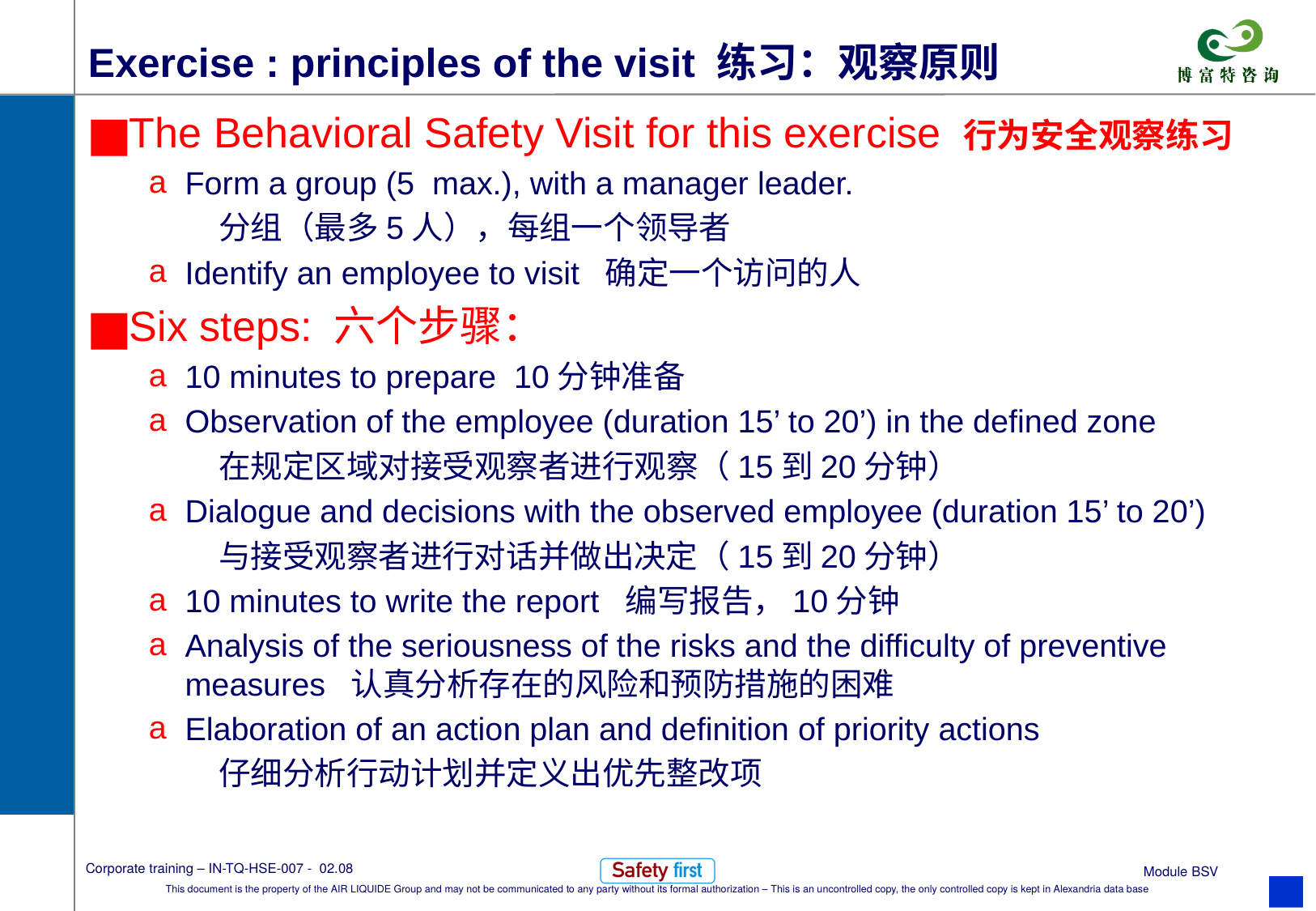

# Exercise : principles of the visit 练习：观察原则
The Behavioral Safety Visit for this exercise 行为安全观察练习
Form a group (5  max.), with a manager leader.
       分组（最多5人），每组一个领导者
Identify an employee to visit  确定一个访问的人
Six steps: 六个步骤：
10 minutes to prepare  10分钟准备
Observation of the employee (duration 15’ to 20’) in the defined zone
       在规定区域对接受观察者进行观察（15到20分钟）
Dialogue and decisions with the observed employee (duration 15’ to 20’)
       与接受观察者进行对话并做出决定（15到20分钟）
10 minutes to write the report  编写报告，10分钟
Analysis of the seriousness of the risks and the difficulty of preventive measures  认真分析存在的风险和预防措施的困难
Elaboration of an action plan and definition of priority actions
       仔细分析行动计划并定义出优先整改项
25